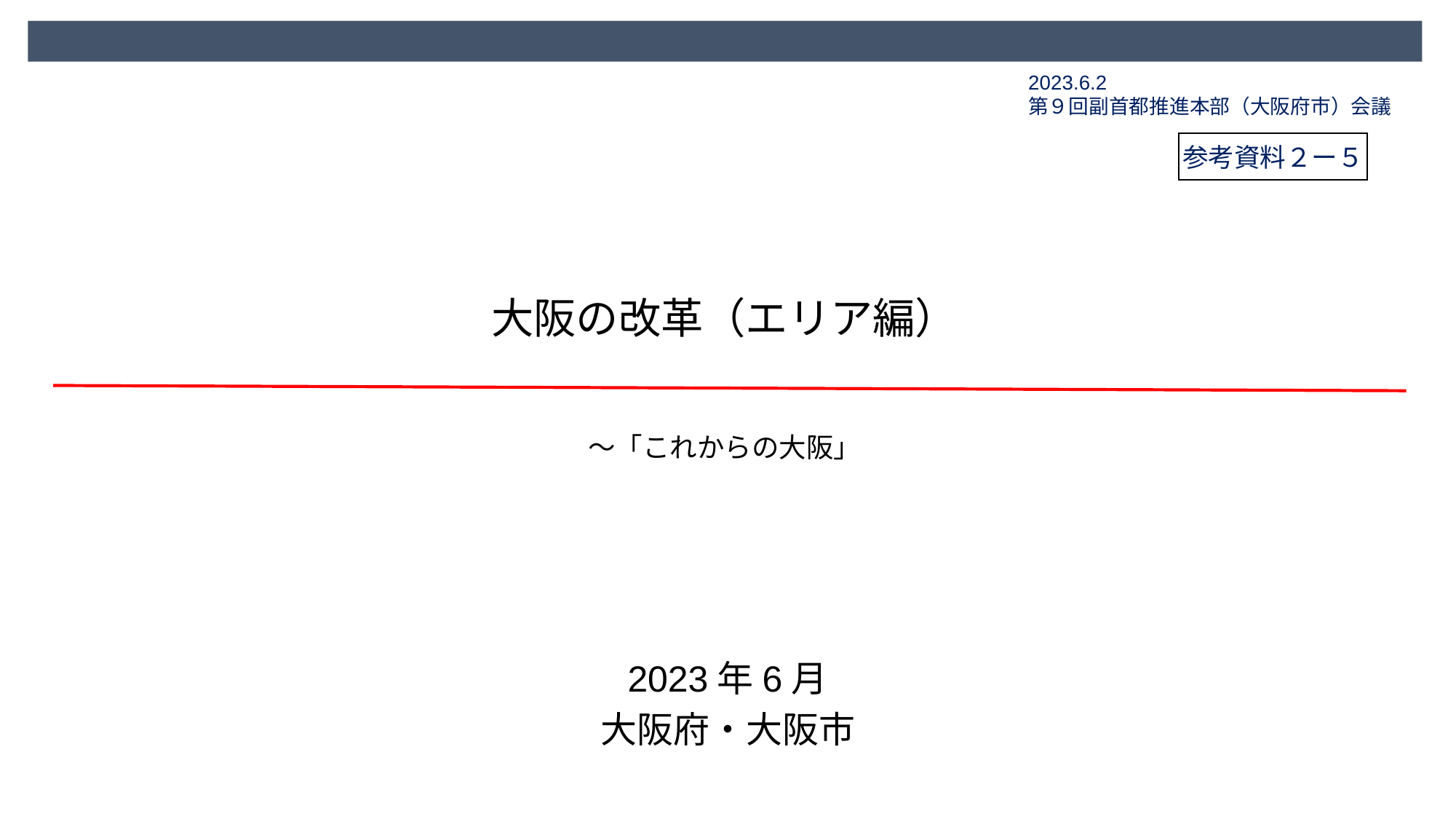

2023.6.2
第９回副首都推進本部（大阪府市）会議
参考資料２ー５
# 大阪の改革（エリア編）
～「これからの大阪」
2023年6月
大阪府・大阪市